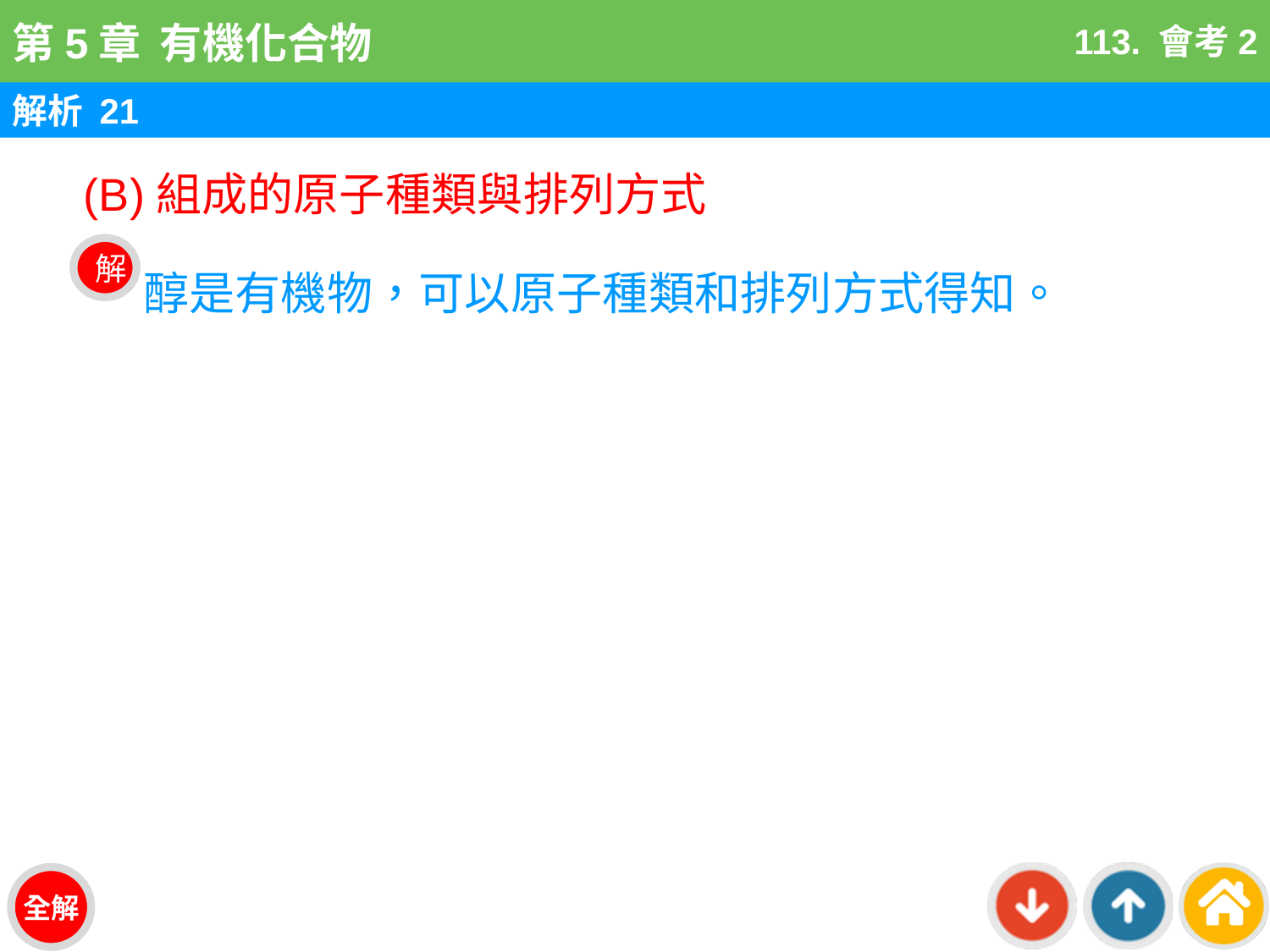

113. 會考2
解析 21
(B)組成的原子種類與排列方式
醇是有機物，可以原子種類和排列方式得知。
解
全解